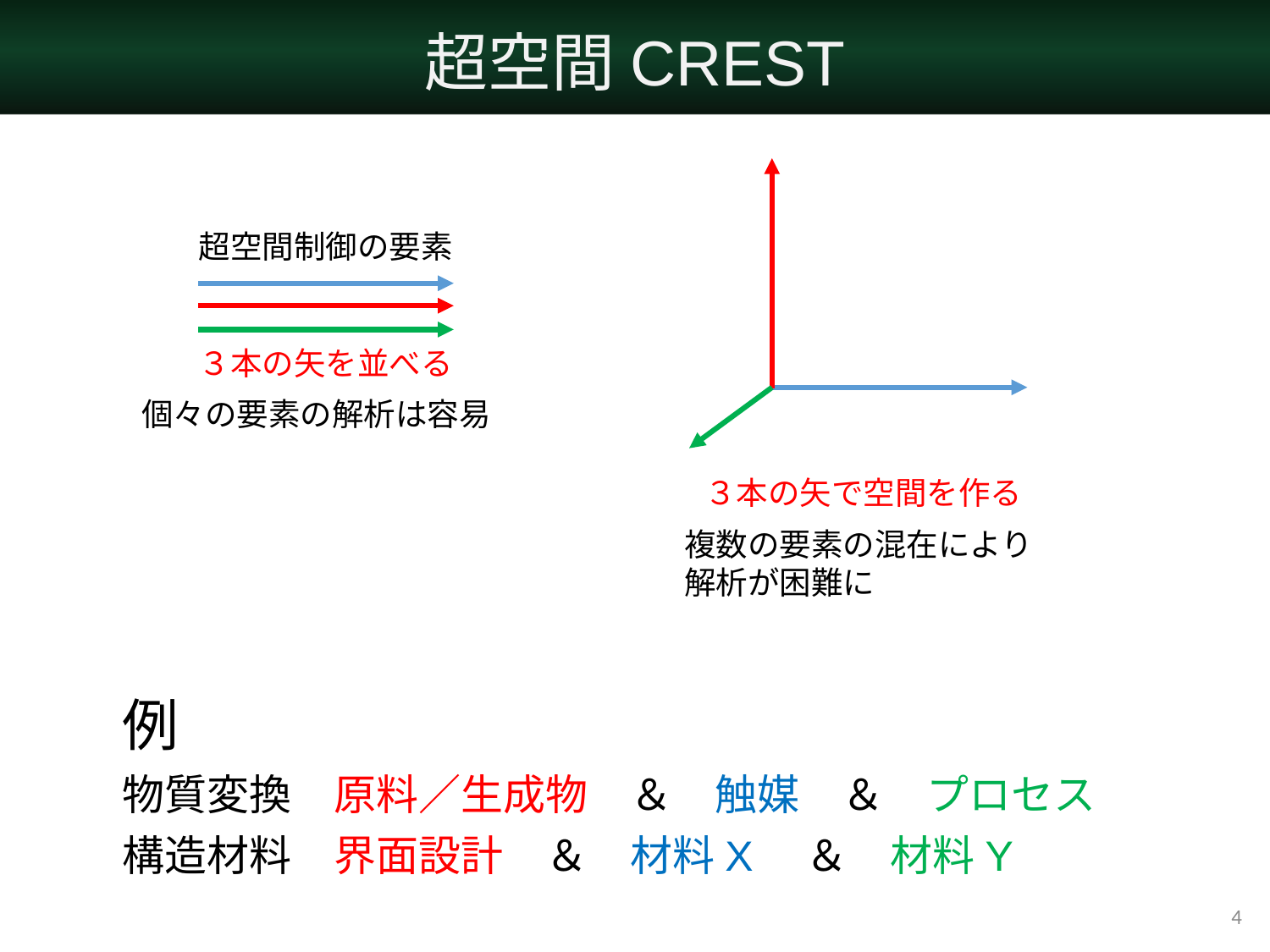

# 超空間CREST
超空間制御の要素
３本の矢を並べる
個々の要素の解析は容易
３本の矢で空間を作る
複数の要素の混在により
解析が困難に
例
物質変換　原料／生成物　＆　触媒　＆　プロセス
構造材料　界面設計　＆　材料X　＆　材料Y
4